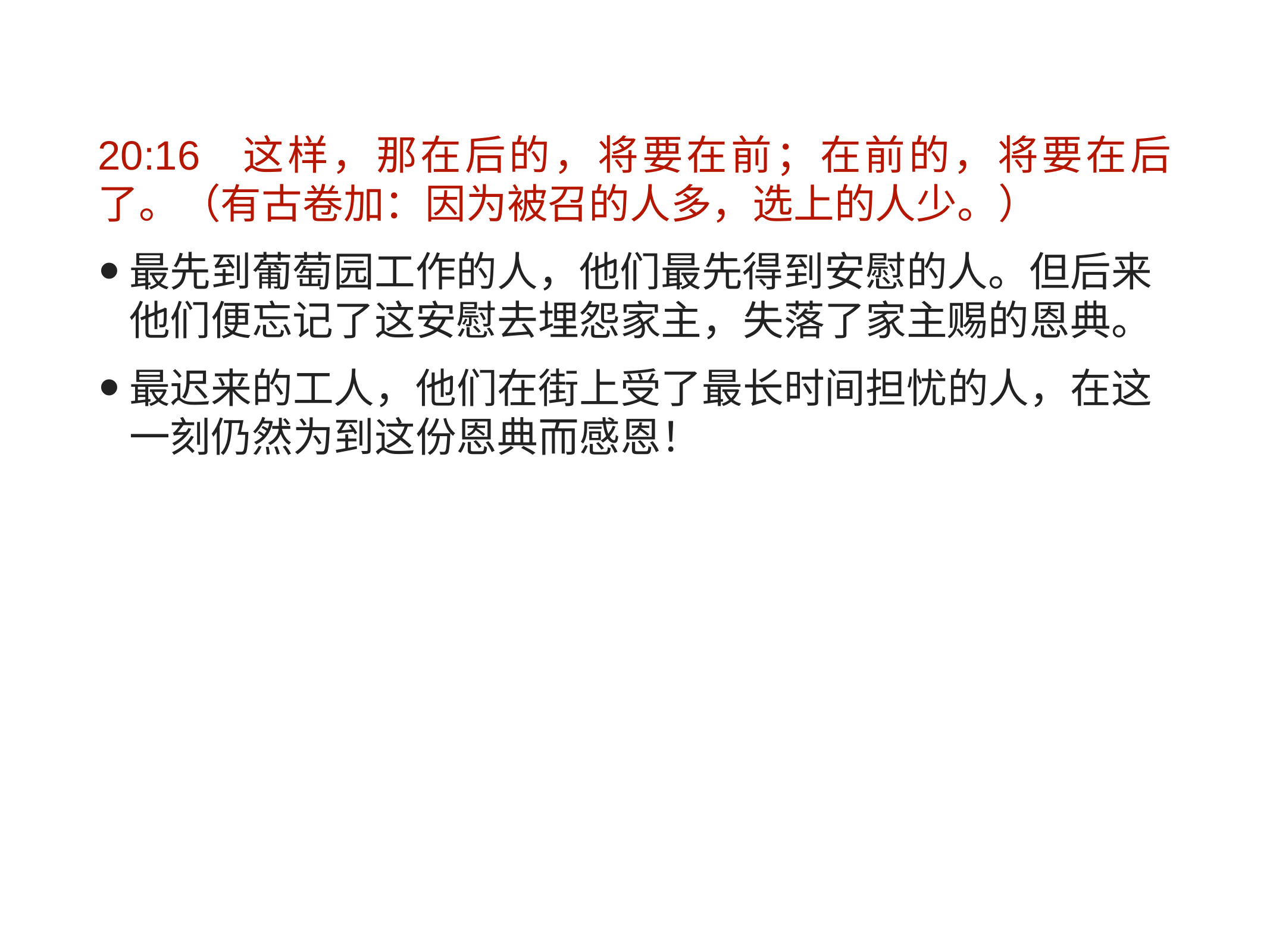

20:16  这样，那在后的，将要在前；在前的，将要在后了。（有古卷加：因为被召的人多，选上的人少。）
最先到葡萄园工作的人，他们最先得到安慰的人。但后来他们便忘记了这安慰去埋怨家主，失落了家主赐的恩典。
最迟来的工人，他们在街上受了最长时间担忧的人，在这一刻仍然为到这份恩典而感恩！